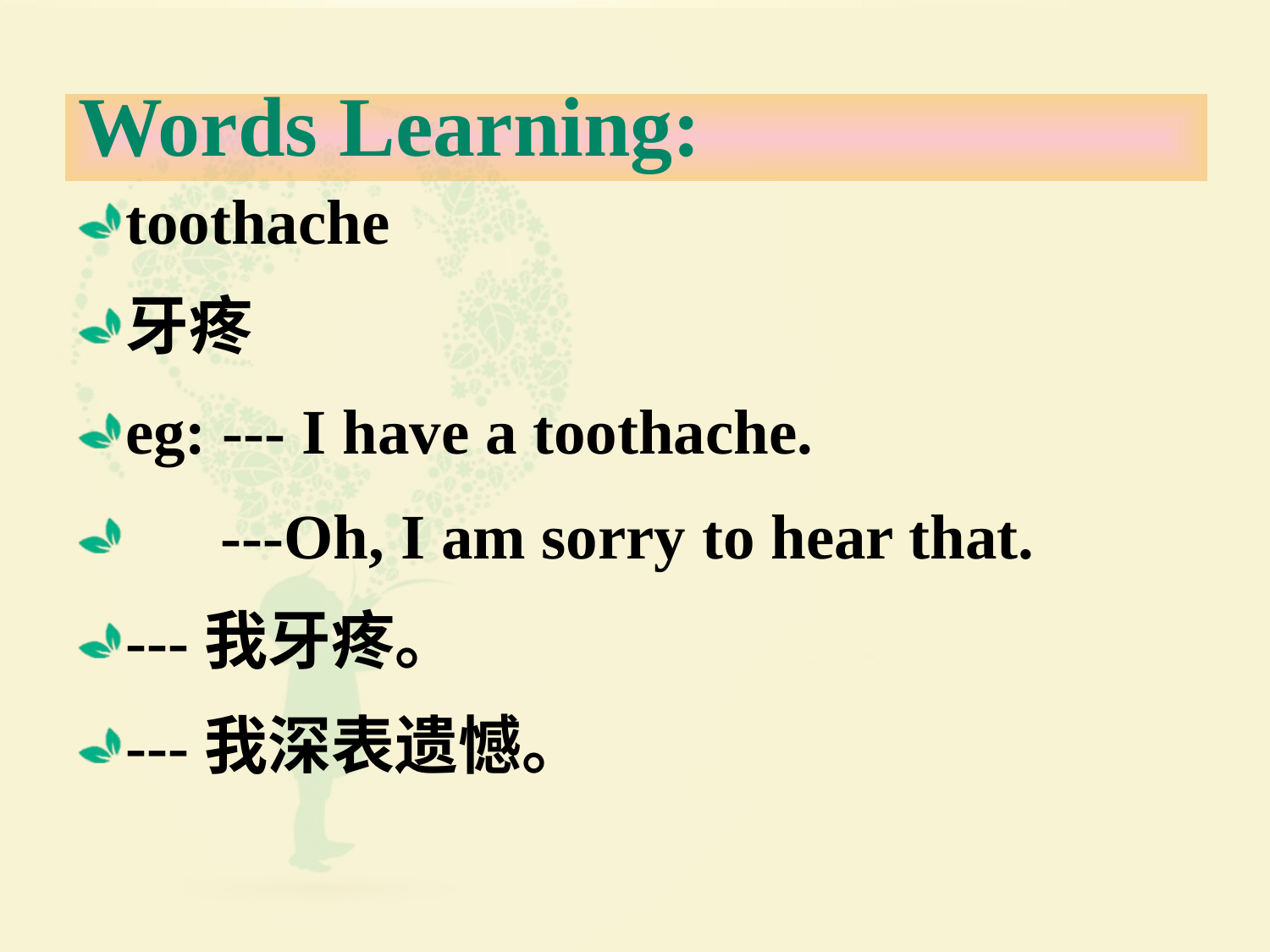

# Words Learning:
toothache
牙疼
eg: --- I have a toothache.
      ---Oh, I am sorry to hear that.
---我牙疼。
---我深表遗憾。